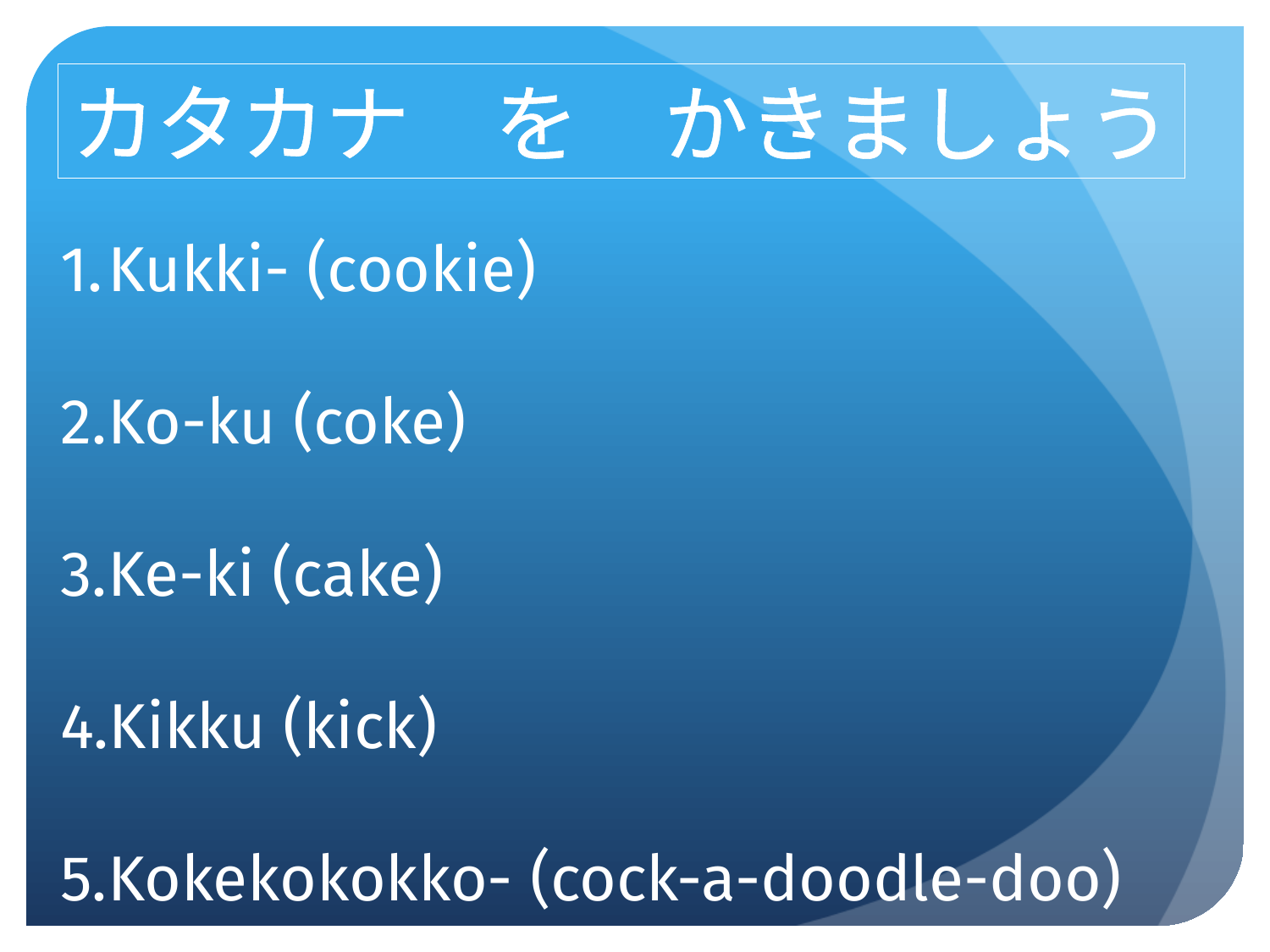

カタカナ　を　かきましょう
Kukki- (cookie)

Ko-ku (coke)

Ke-ki (cake)

Kikku (kick)

Kokekokokko- (cock-a-doodle-doo)